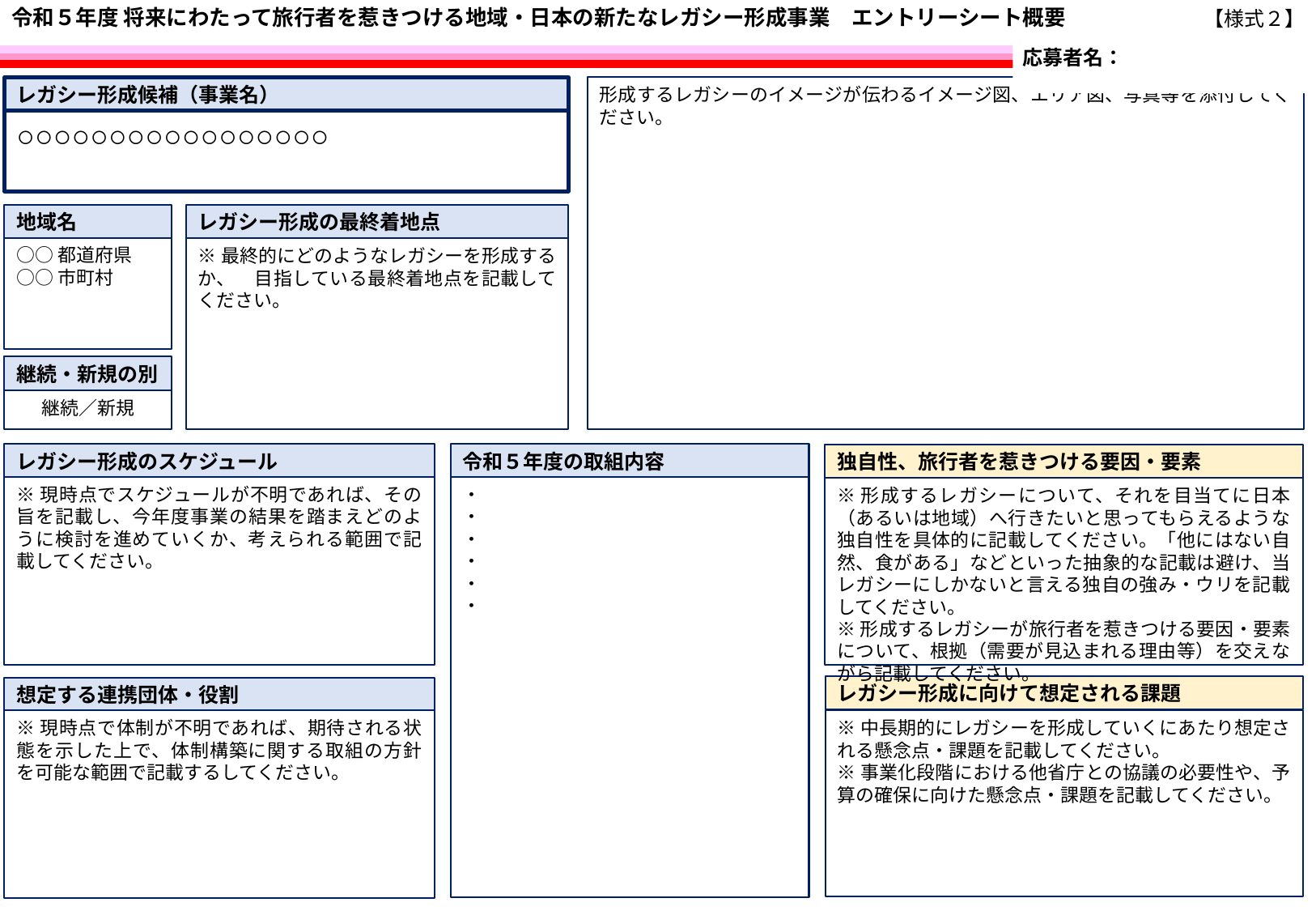

【様式２】
# 令和５年度 将来にわたって旅行者を惹きつける地域・日本の新たなレガシー形成事業　エントリーシート概要
応募者名：
形成するレガシーのイメージが伝わるイメージ図、エリア図、写真等を添付してください。
レガシー形成候補（事業名）
○○○○○○○○○○○○○○○○○
地域名
レガシー形成の最終着地点
○○都道府県
○○市町村
※最終的にどのようなレガシーを形成するか、　目指している最終着地点を記載してください。
継続・新規の別
継続／新規
令和５年度の取組内容
レガシー形成のスケジュール
独自性、旅行者を惹きつける要因・要素
・
・
・
・
・
・

※現時点でスケジュールが不明であれば、その旨を記載し、今年度事業の結果を踏まえどのように検討を進めていくか、考えられる範囲で記載してください。
※形成するレガシーについて、それを目当てに日本（あるいは地域）へ行きたいと思ってもらえるような独自性を具体的に記載してください。「他にはない自然、食がある」などといった抽象的な記載は避け、当レガシーにしかないと言える独自の強み・ウリを記載してください。
※形成するレガシーが旅行者を惹きつける要因・要素について、根拠（需要が見込まれる理由等）を交えながら記載してください。

レガシー形成に向けて想定される課題
想定する連携団体・役割
※中長期的にレガシーを形成していくにあたり想定される懸念点・課題を記載してください。
※事業化段階における他省庁との協議の必要性や、予算の確保に向けた懸念点・課題を記載してください。
※現時点で体制が不明であれば、期待される状態を示した上で、体制構築に関する取組の方針を可能な範囲で記載するしてください。